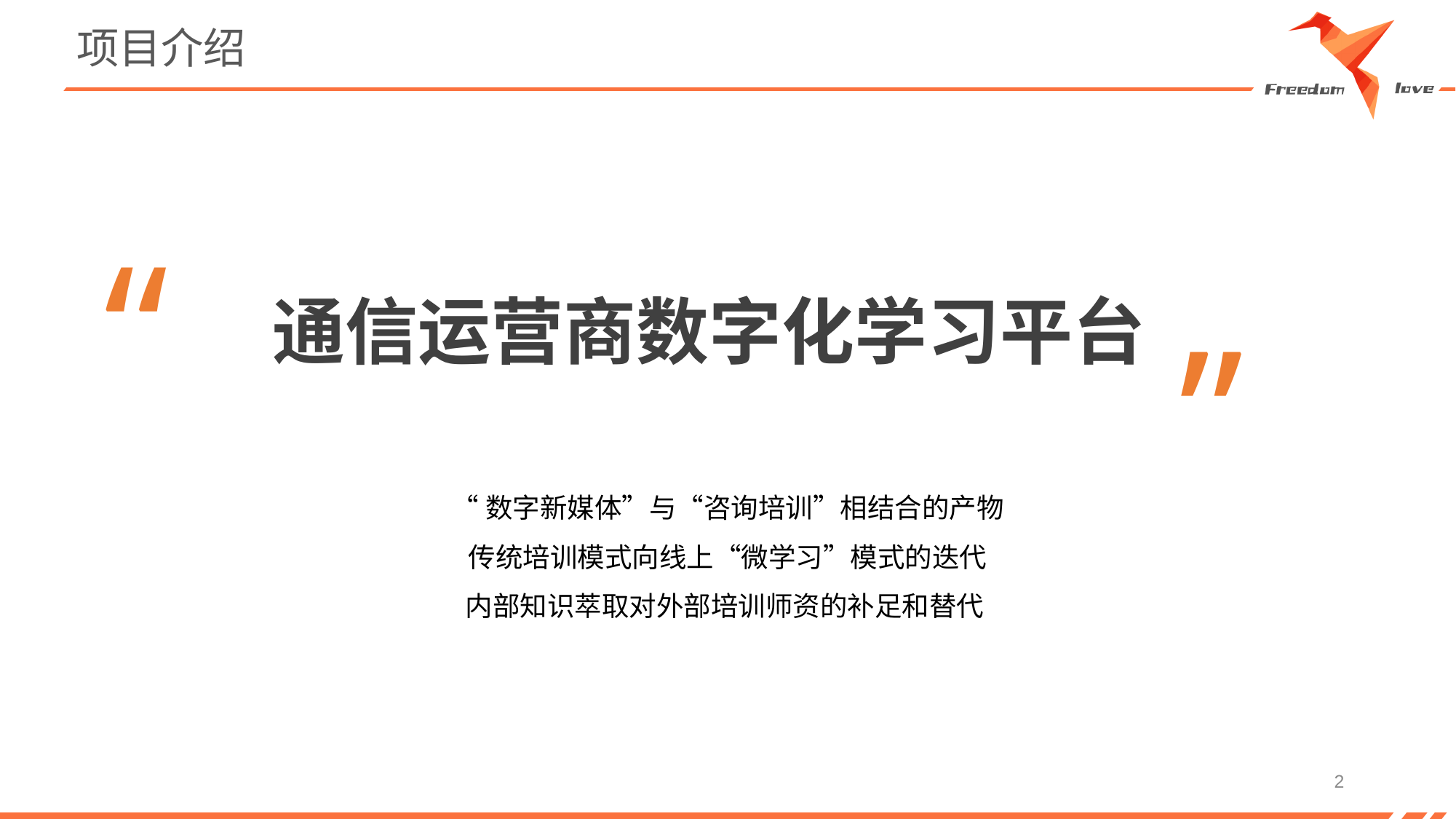

# 项目介绍
“
通信运营商数字化学习平台
”
“数字新媒体”与“咨询培训”相结合的产物
传统培训模式向线上“微学习”模式的迭代
内部知识萃取对外部培训师资的补足和替代
2